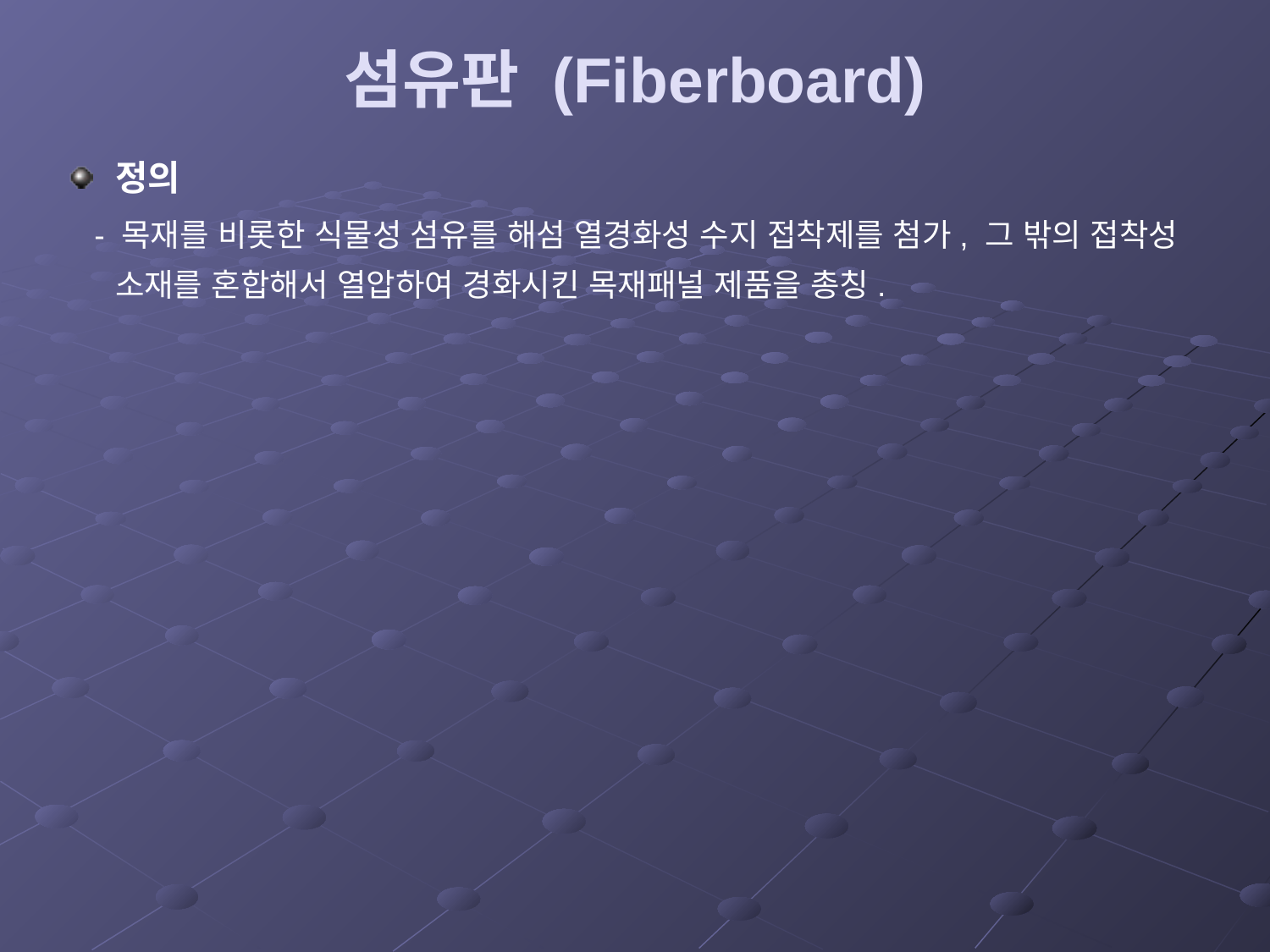

# 섬유판 (Fiberboard)
정의
   - 목재를 비롯한 식물성 섬유를 해섬 열경화성 수지 접착제를 첨가, 그 밖의 접착성 소재를 혼합해서 열압하여 경화시킨 목재패널 제품을 총칭.